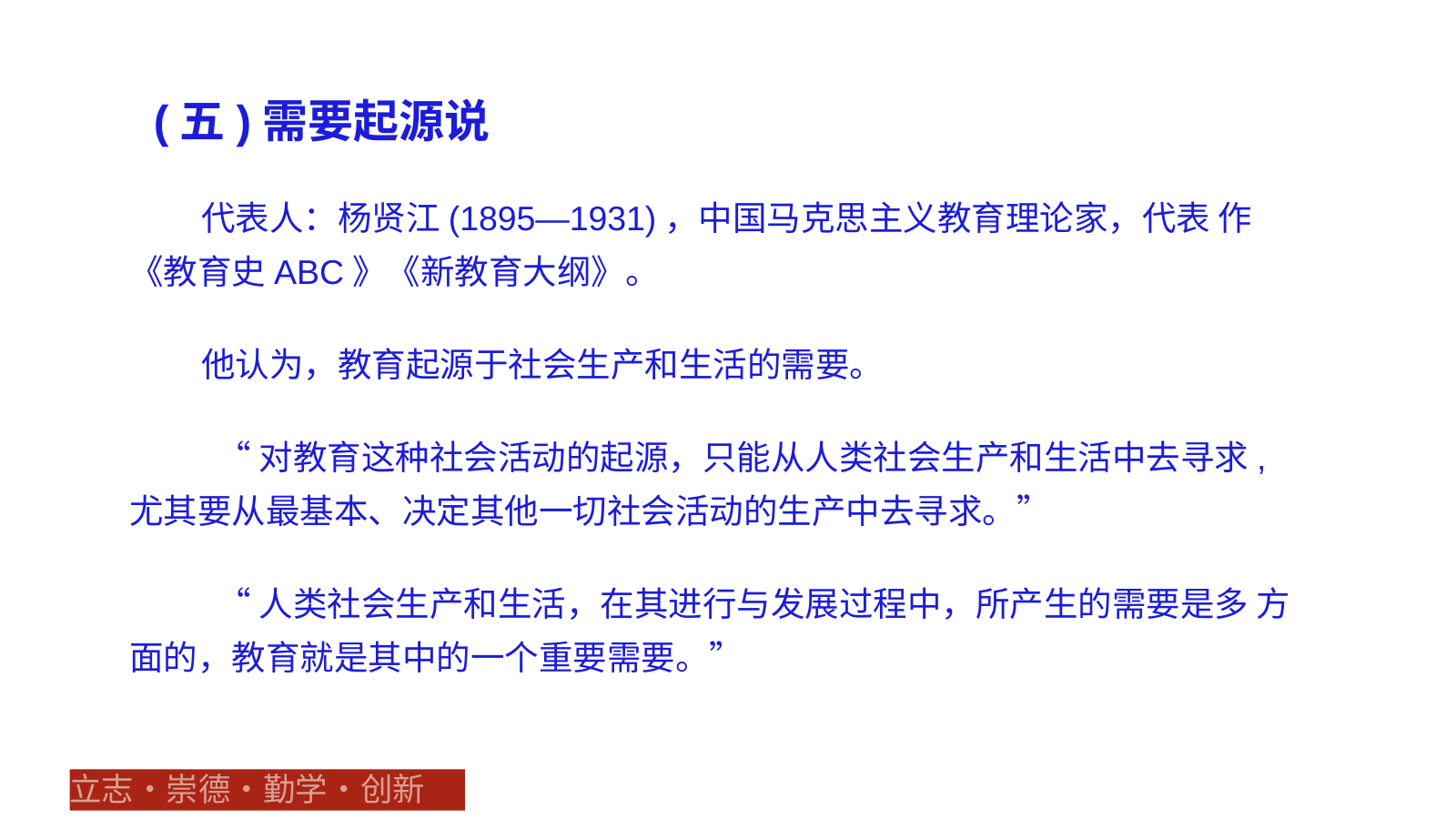

(五)需要起源说
代表人：杨贤江(1895—1931)，中国马克思主义教育理论家，代表 作《教育史ABC》《新教育大纲》。
他认为，教育起源于社会生产和生活的需要。
“对教育这种社会活动的起源，只能从人类社会生产和生活中去寻求, 尤其要从最基本、决定其他一切社会活动的生产中去寻求。”
“人类社会生产和生活，在其进行与发展过程中，所产生的需要是多 方面的，教育就是其中的一个重要需要。”
立志•崇德•勤学•创新